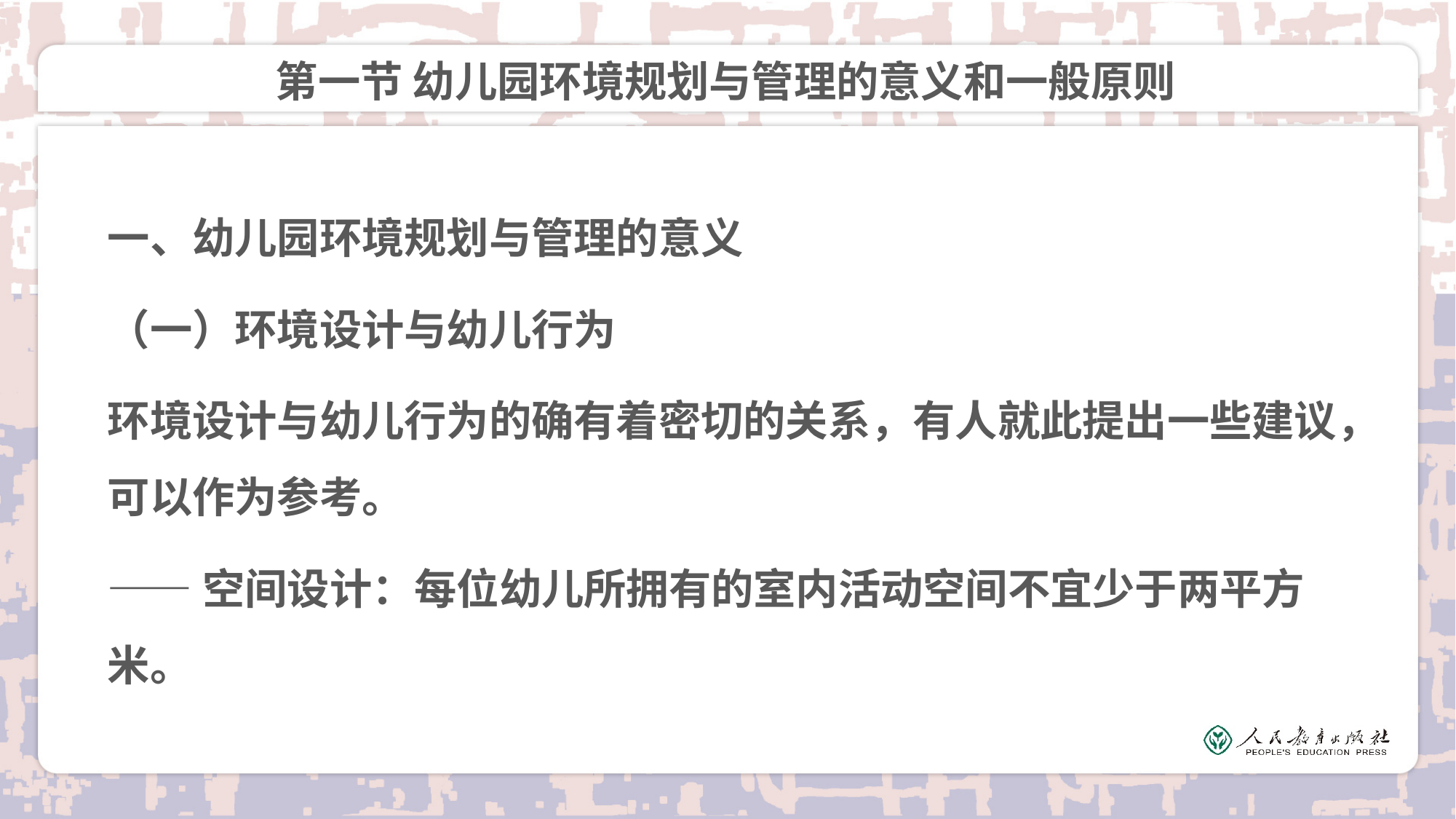

# 第一节 幼儿园环境规划与管理的意义和一般原则
一、幼儿园环境规划与管理的意义
（一）环境设计与幼儿行为
环境设计与幼儿行为的确有着密切的关系，有人就此提出一些建议，可以作为参考。
——空间设计：每位幼儿所拥有的室内活动空间不宜少于两平方米。